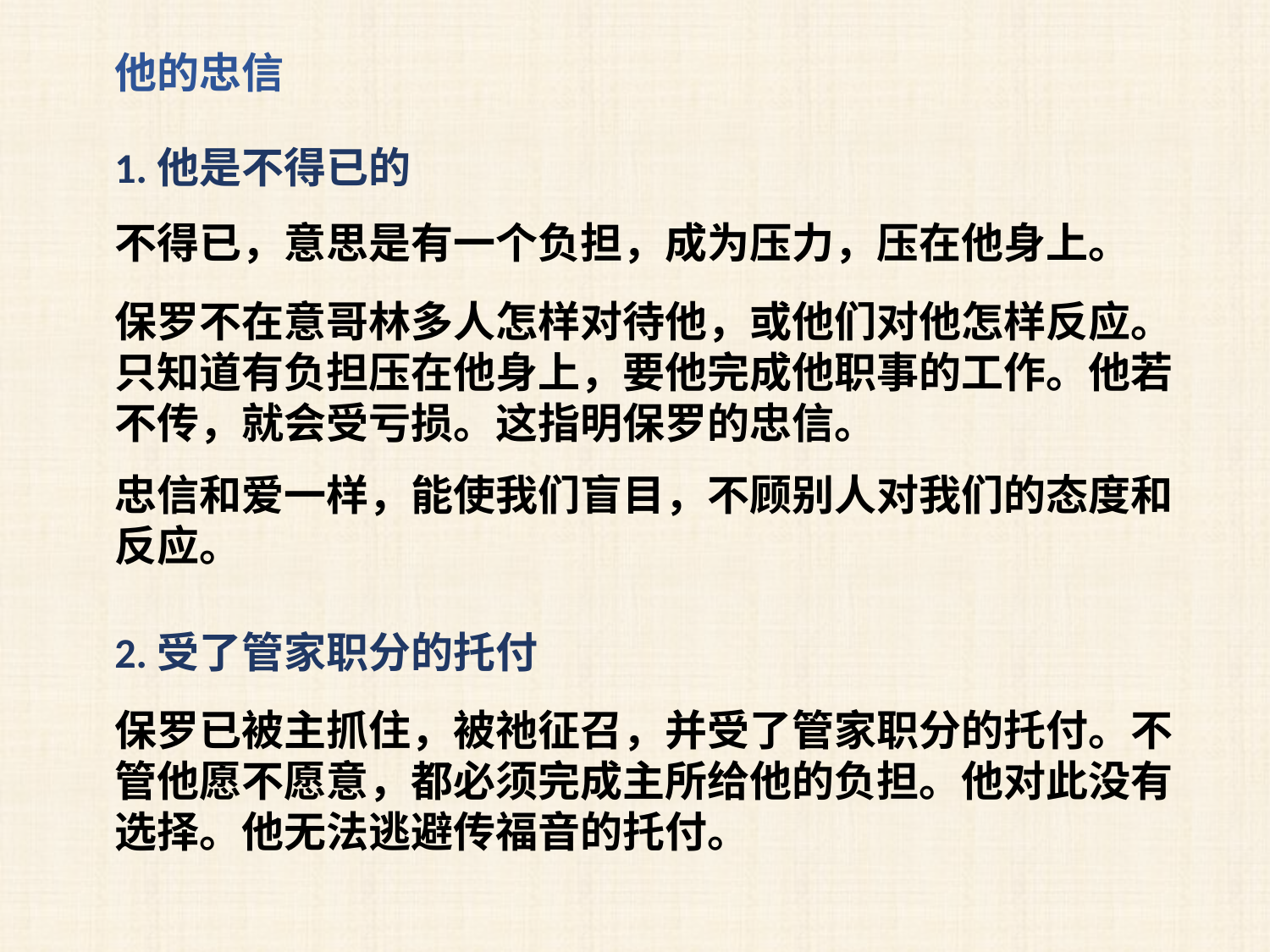

他的忠信
1.他是不得已的
不得已，意思是有一个负担，成为压力，压在他身上。
保罗不在意哥林多人怎样对待他，或他们对他怎样反应。只知道有负担压在他身上，要他完成他职事的工作。他若不传，就会受亏损。这指明保罗的忠信。
忠信和爱一样，能使我们盲目，不顾别人对我们的态度和反应。
2.受了管家职分的托付
保罗已被主抓住，被祂征召，并受了管家职分的托付。不管他愿不愿意，都必须完成主所给他的负担。他对此没有选择。他无法逃避传福音的托付。